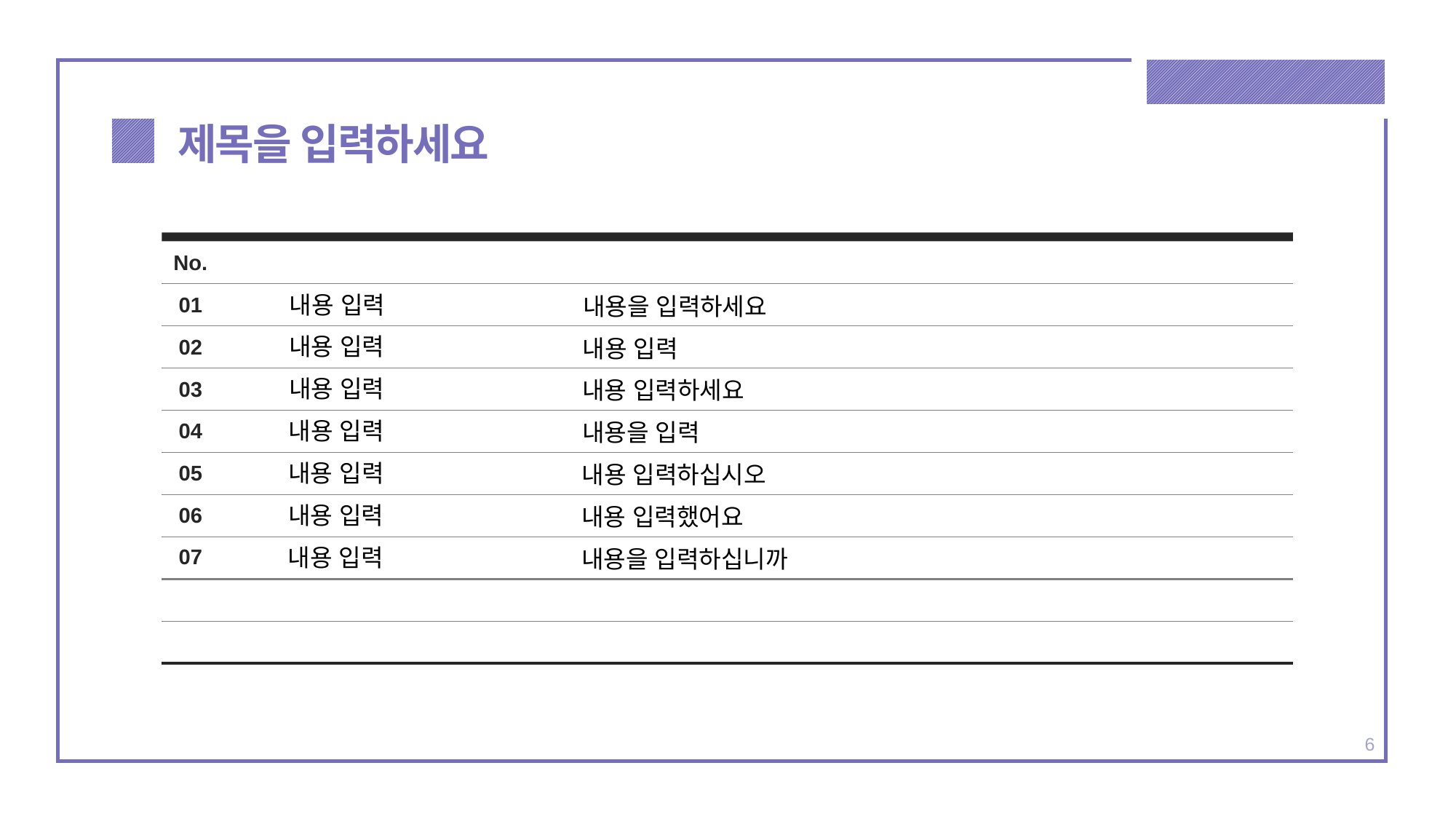

제목을 입력하세요

No.
내용 입력
내용을 입력하세요
01
내용 입력
내용 입력
02
내용 입력
내용 입력하세요
03
내용 입력
내용을 입력
04
내용 입력
05
내용 입력하십시오
내용 입력
06
내용 입력했어요
내용 입력
07
내용을 입력하십니까
6